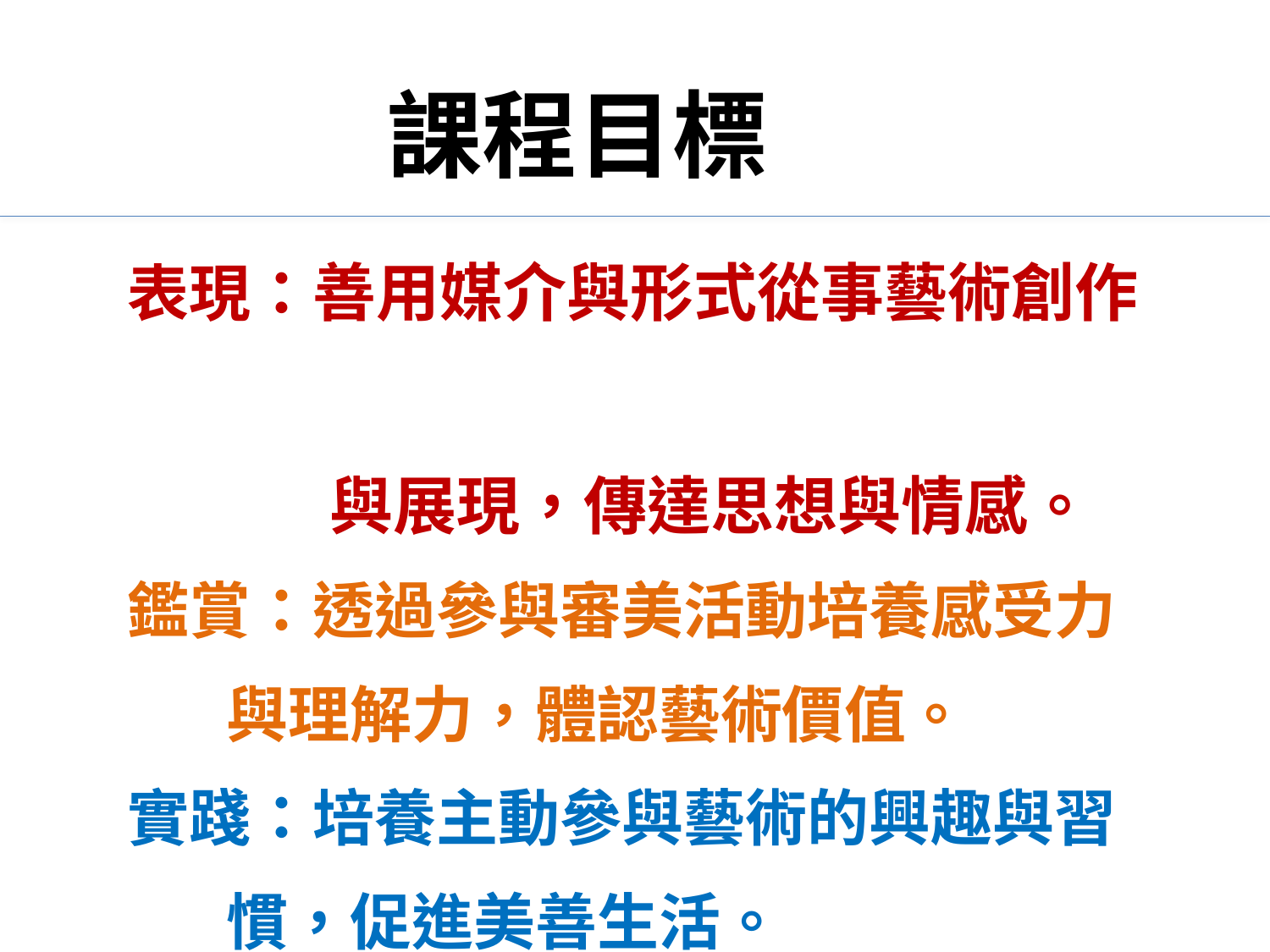

# 課程目標
表現：善用媒介與形式從事藝術創作
             與展現，傳達思想與情感。
鑑賞：透過參與審美活動培養感受力
      與理解力，體認藝術價值。
實踐：培養主動參與藝術的興趣與習
      慣，促進美善生活。